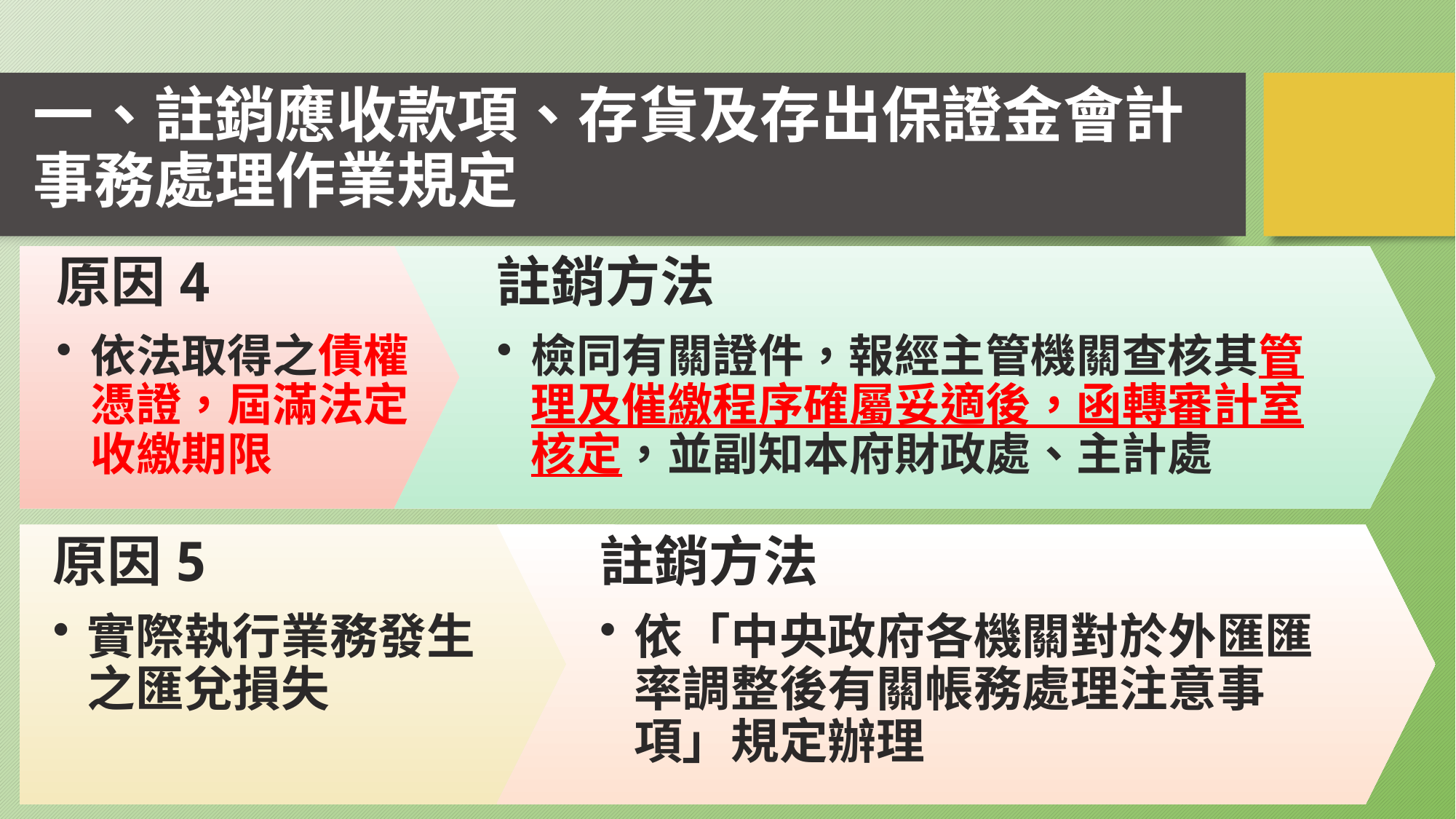

# 一、註銷應收款項、存貨及存出保證金會計事務處理作業規定
原因4
依法取得之債權憑證，屆滿法定收繳期限
註銷方法
檢同有關證件，報經主管機關查核其管理及催繳程序確屬妥適後，函轉審計室核定，並副知本府財政處、主計處
原因5
實際執行業務發生之匯兌損失
註銷方法
依「中央政府各機關對於外匯匯率調整後有關帳務處理注意事項」規定辦理